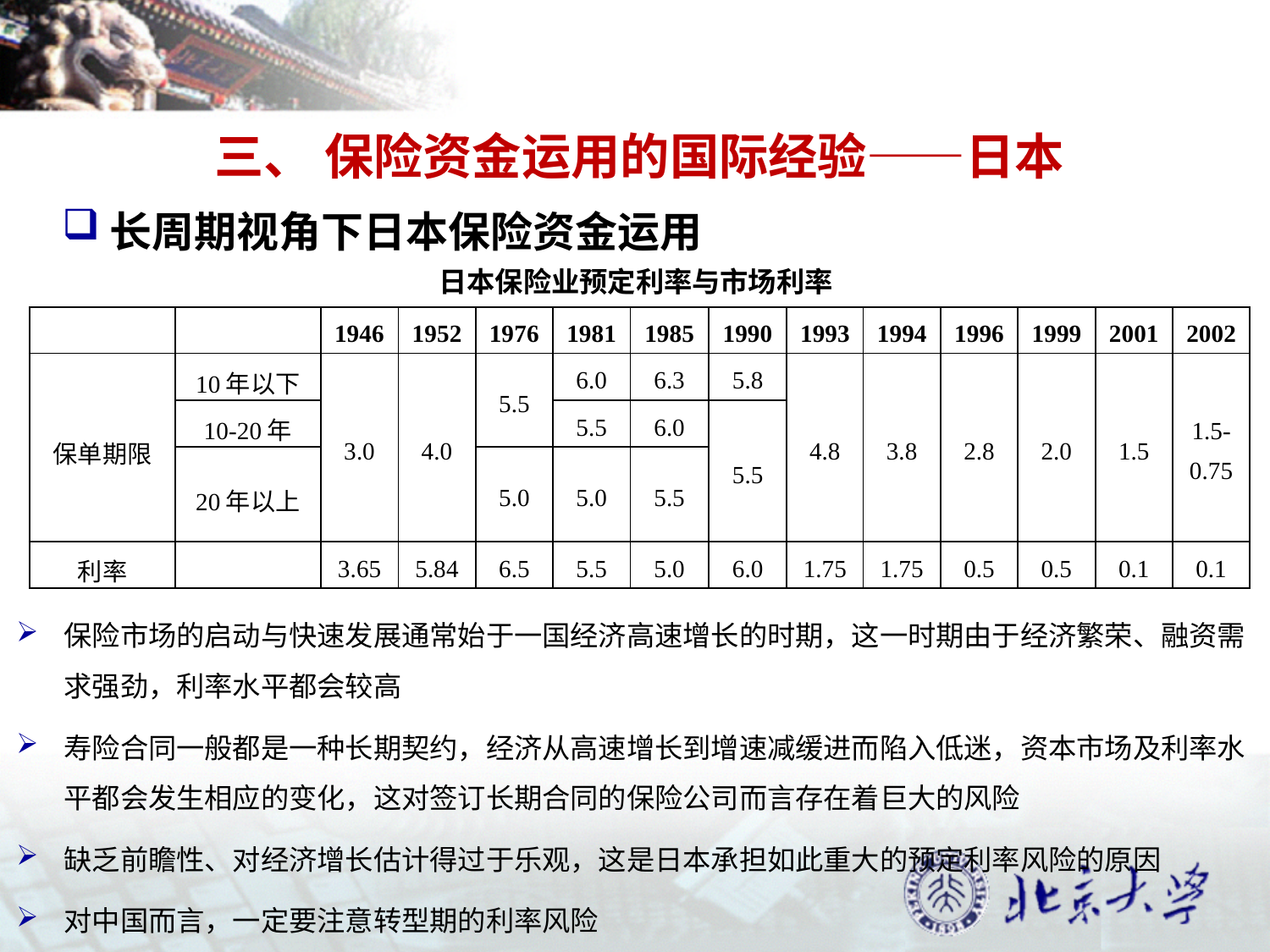

三、 保险资金运用的国际经验——日本
长周期视角下日本保险资金运用
日本保险业预定利率与市场利率
|  |  | 1946 | 1952 | 1976 | 1981 | 1985 | 1990 | 1993 | 1994 | 1996 | 1999 | 2001 | 2002 |
| --- | --- | --- | --- | --- | --- | --- | --- | --- | --- | --- | --- | --- | --- |
| 保单期限 | 10年以下 | 3.0 | 4.0 | 5.5 | 6.0 | 6.3 | 5.8 | 4.8 | 3.8 | 2.8 | 2.0 | 1.5 | 1.5- 0.75 |
|  | 10-20年 |  |  |  | 5.5 | 6.0 | 5.5 |  |  |  |  |  |  |
|  | 20年以上 |  |  | 5.0 | 5.0 | 5.5 |  |  |  |  |  |  |  |
| 利率 |  | 3.65 | 5.84 | 6.5 | 5.5 | 5.0 | 6.0 | 1.75 | 1.75 | 0.5 | 0.5 | 0.1 | 0.1 |
保险市场的启动与快速发展通常始于一国经济高速增长的时期，这一时期由于经济繁荣、融资需求强劲，利率水平都会较高
寿险合同一般都是一种长期契约，经济从高速增长到增速减缓进而陷入低迷，资本市场及利率水平都会发生相应的变化，这对签订长期合同的保险公司而言存在着巨大的风险
缺乏前瞻性、对经济增长估计得过于乐观，这是日本承担如此重大的预定利率风险的原因
对中国而言，一定要注意转型期的利率风险